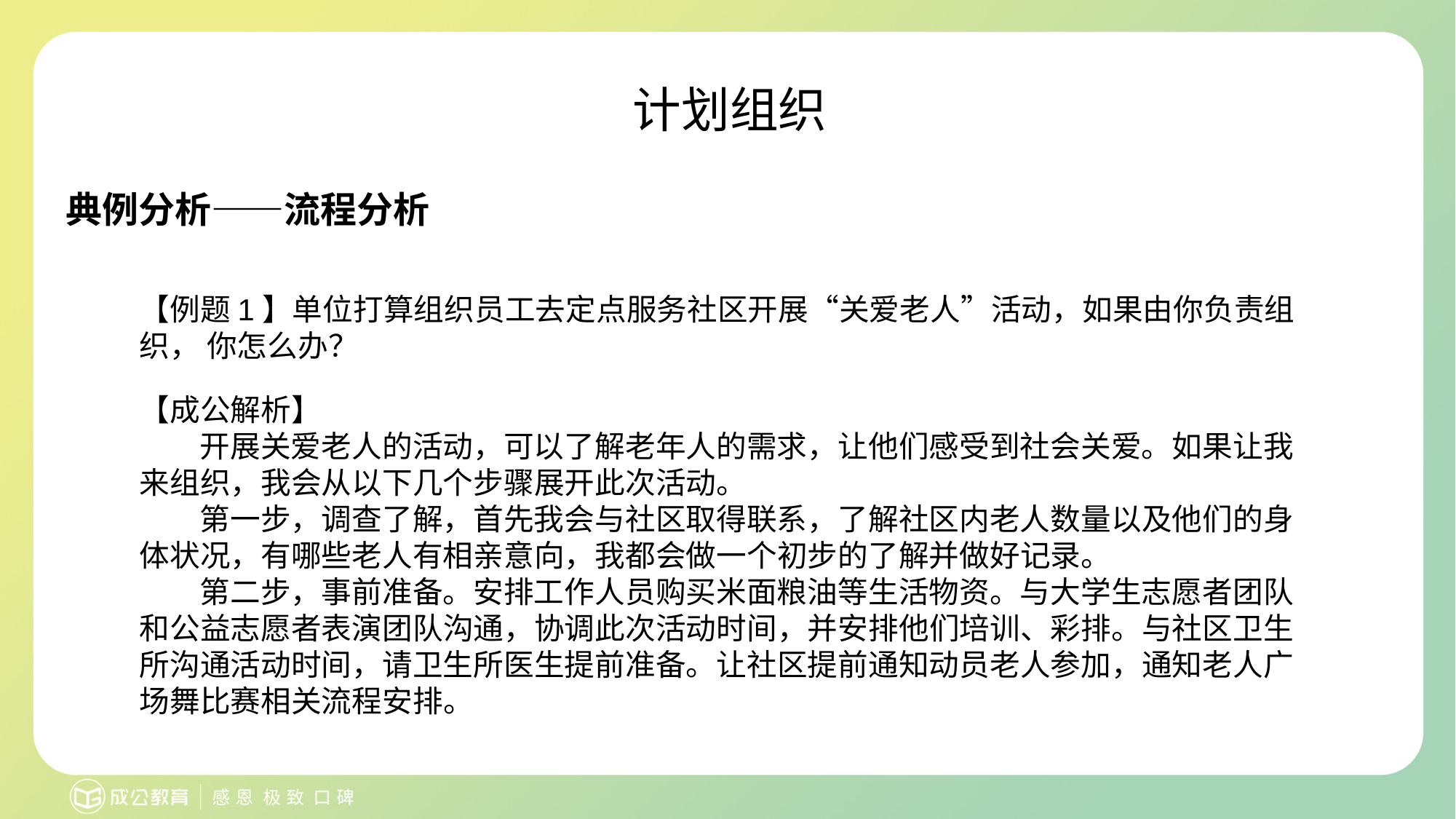

计划组织
典例分析——流程分析
【例题1】单位打算组织员工去定点服务社区开展“关爱老人”活动，如果由你负责组织， 你怎么办？
【成公解析】
开展关爱老人的活动，可以了解老年人的需求，让他们感受到社会关爱。如果让我 来组织，我会从以下几个步骤展开此次活动。
第一步，调查了解，首先我会与社区取得联系，了解社区内老人数量以及他们的身 体状况，有哪些老人有相亲意向，我都会做一个初步的了解并做好记录。
第二步，事前准备。安排工作人员购买米面粮油等生活物资。与大学生志愿者团队 和公益志愿者表演团队沟通，协调此次活动时间，并安排他们培训、彩排。与社区卫生 所沟通活动时间，请卫生所医生提前准备。让社区提前通知动员老人参加，通知老人广 场舞比赛相关流程安排。